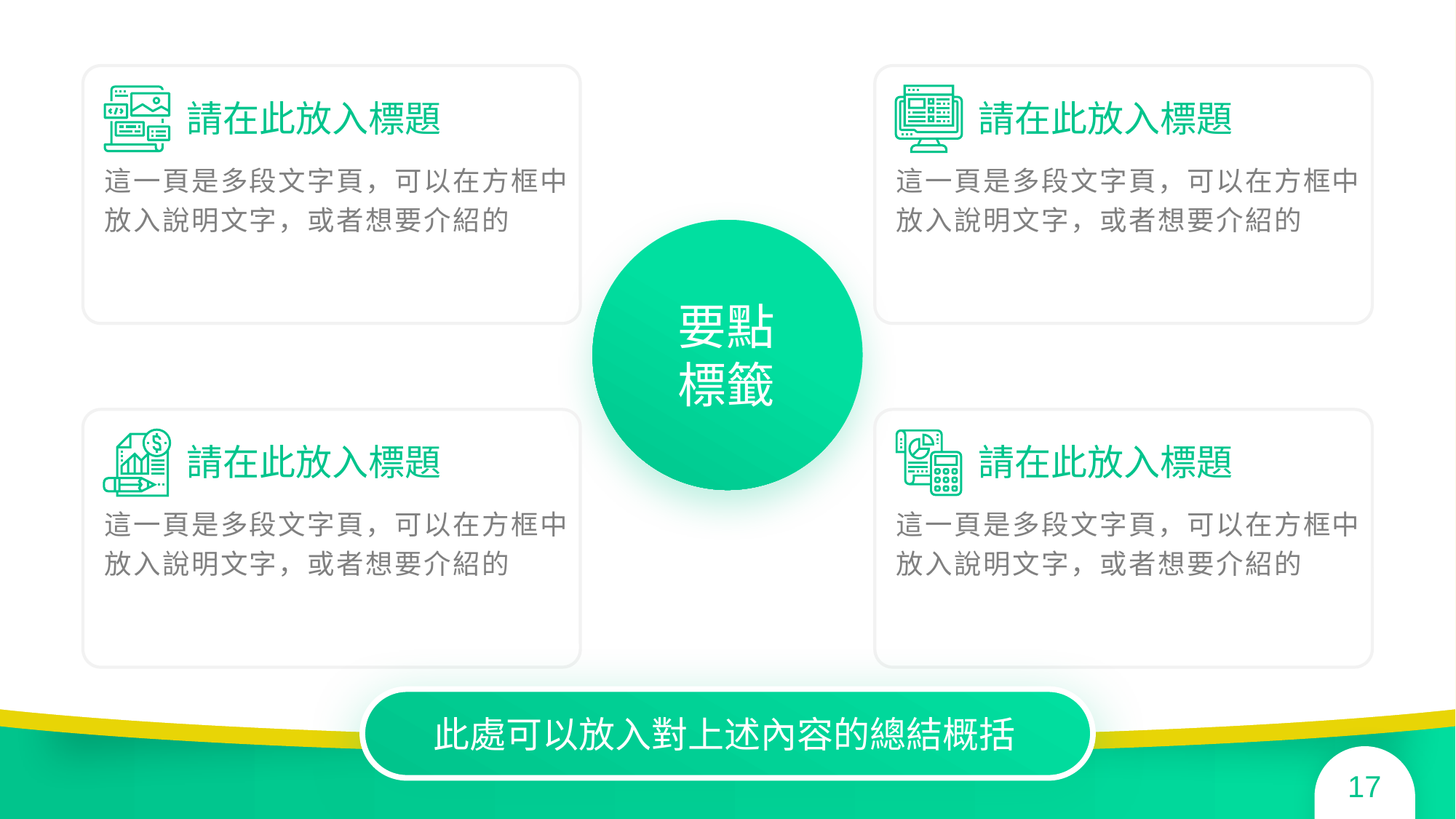

請在此放入標題
請在此放入標題
這一頁是多段文字頁，可以在方框中放入說明文字，或者想要介紹的
這一頁是多段文字頁，可以在方框中放入說明文字，或者想要介紹的

要點標籤

請在此放入標題
請在此放入標題
這一頁是多段文字頁，可以在方框中放入說明文字，或者想要介紹的
這一頁是多段文字頁，可以在方框中放入說明文字，或者想要介紹的

此處可以放入對上述內容的總結概括
17